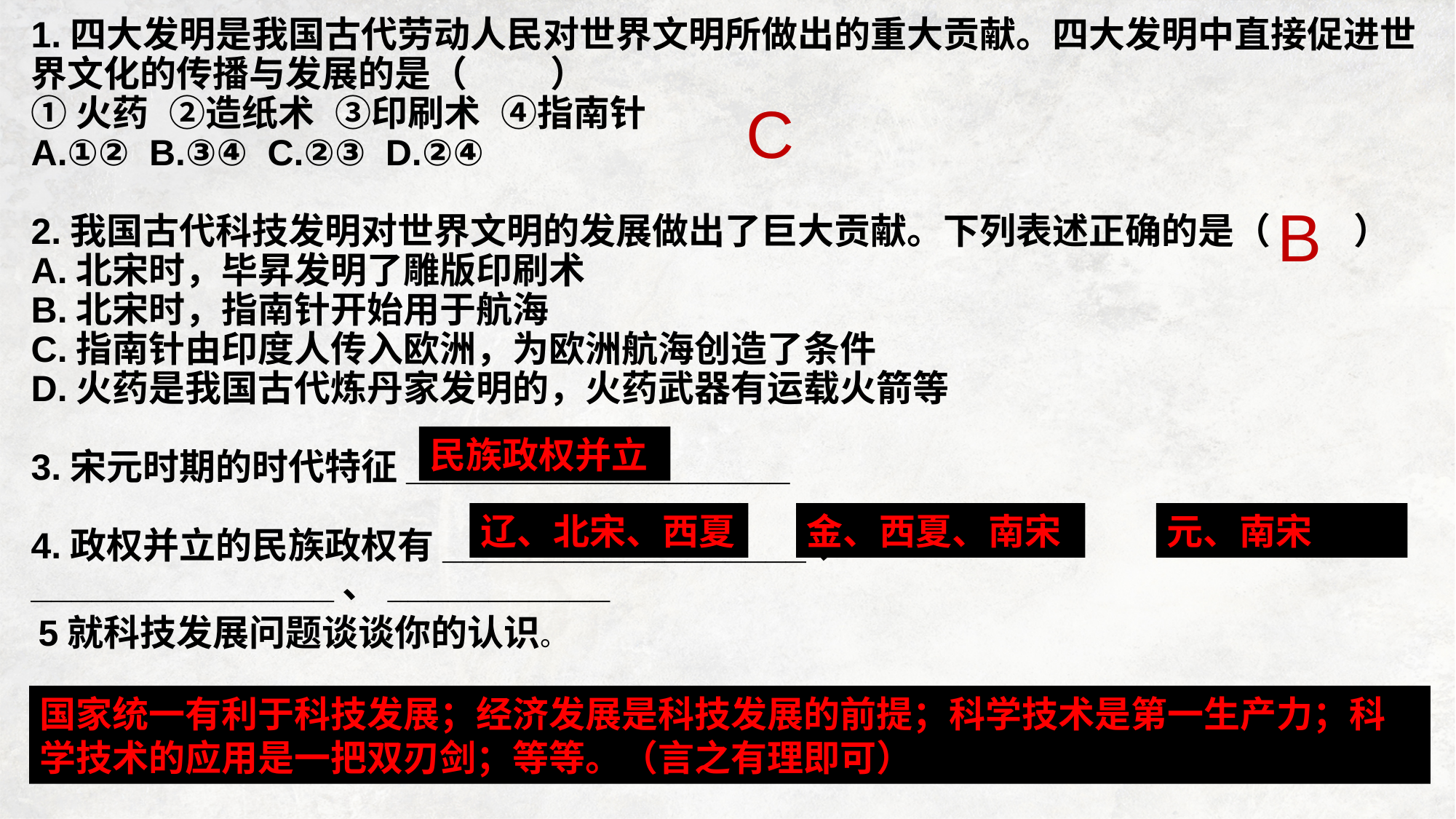

1.四大发明是我国古代劳动人民对世界文明所做出的重大贡献。四大发明中直接促进世界文化的传播与发展的是（　 　）
①火药  ②造纸术  ③印刷术  ④指南针
A.①②  B.③④  C.②③  D.②④

2.我国古代科技发明对世界文明的发展做出了巨大贡献。下列表述正确的是（　 　）
A.北宋时，毕昇发明了雕版印刷术
B.北宋时，指南针开始用于航海
C.指南针由印度人传入欧洲，为欧洲航海创造了条件
D.火药是我国古代炼丹家发明的，火药武器有运载火箭等

3.宋元时期的时代特征___________________

4.政权并立的民族政权有__________________、 _______________、___________
C
B
民族政权并立
辽、北宋、西夏
金、西夏、南宋
元、南宋
5就科技发展问题谈谈你的认识。
国家统一有利于科技发展；经济发展是科技发展的前提；科学技术是第一生产力；科学技术的应用是一把双刃剑；等等。（言之有理即可）